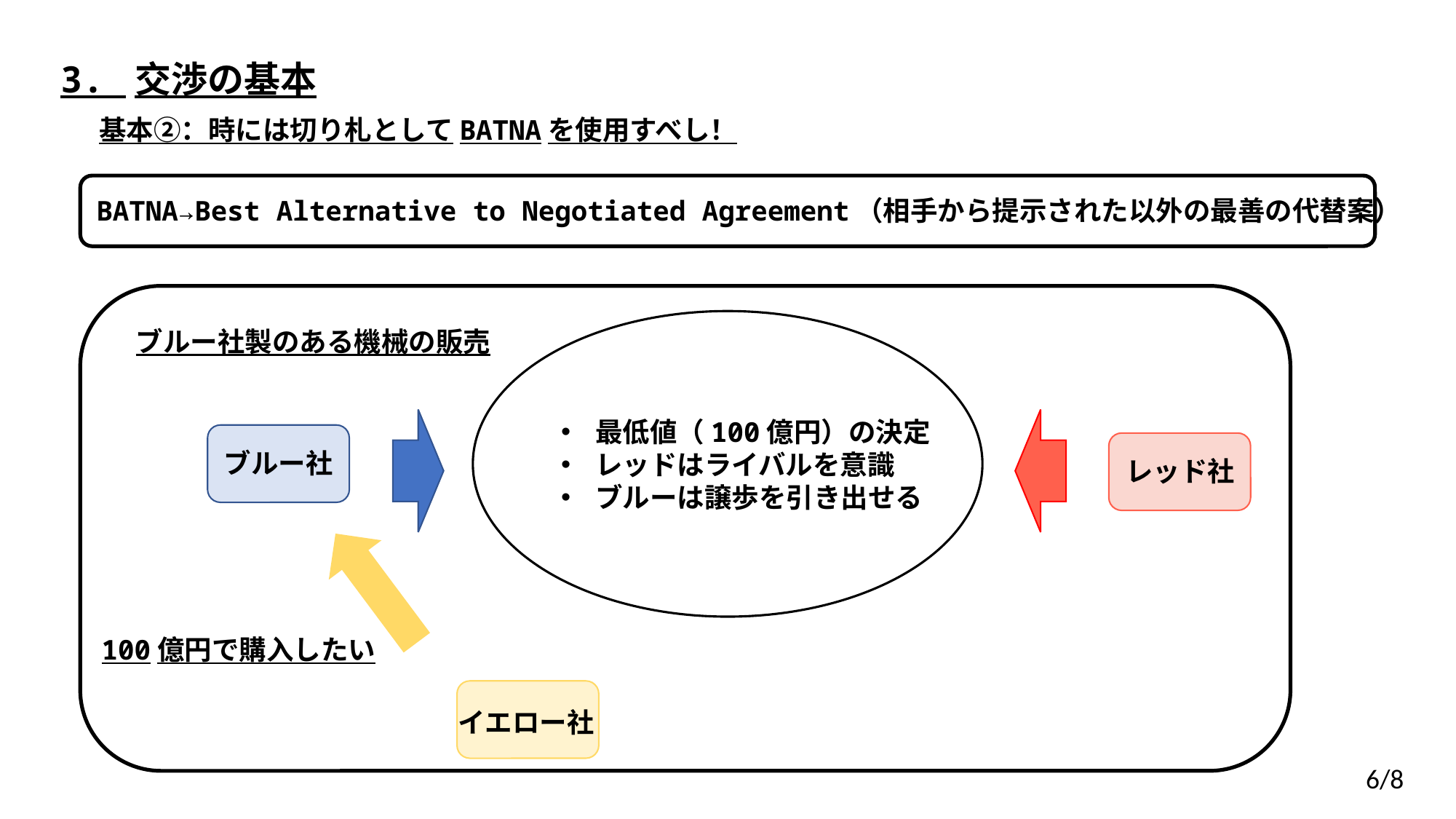

3. 交渉の基本
基本②：時には切り札としてBATNAを使用すべし！

BATNA→Best Alternative to Negotiated Agreement（相手から提示された以外の最善の代替案）

ブルー社製のある機械の販売

最低値（100億円）の決定
レッドはライバルを意識
ブルーは譲歩を引き出せる

ブルー社
レッド社

100億円で購入したい

イエロー社
6/8